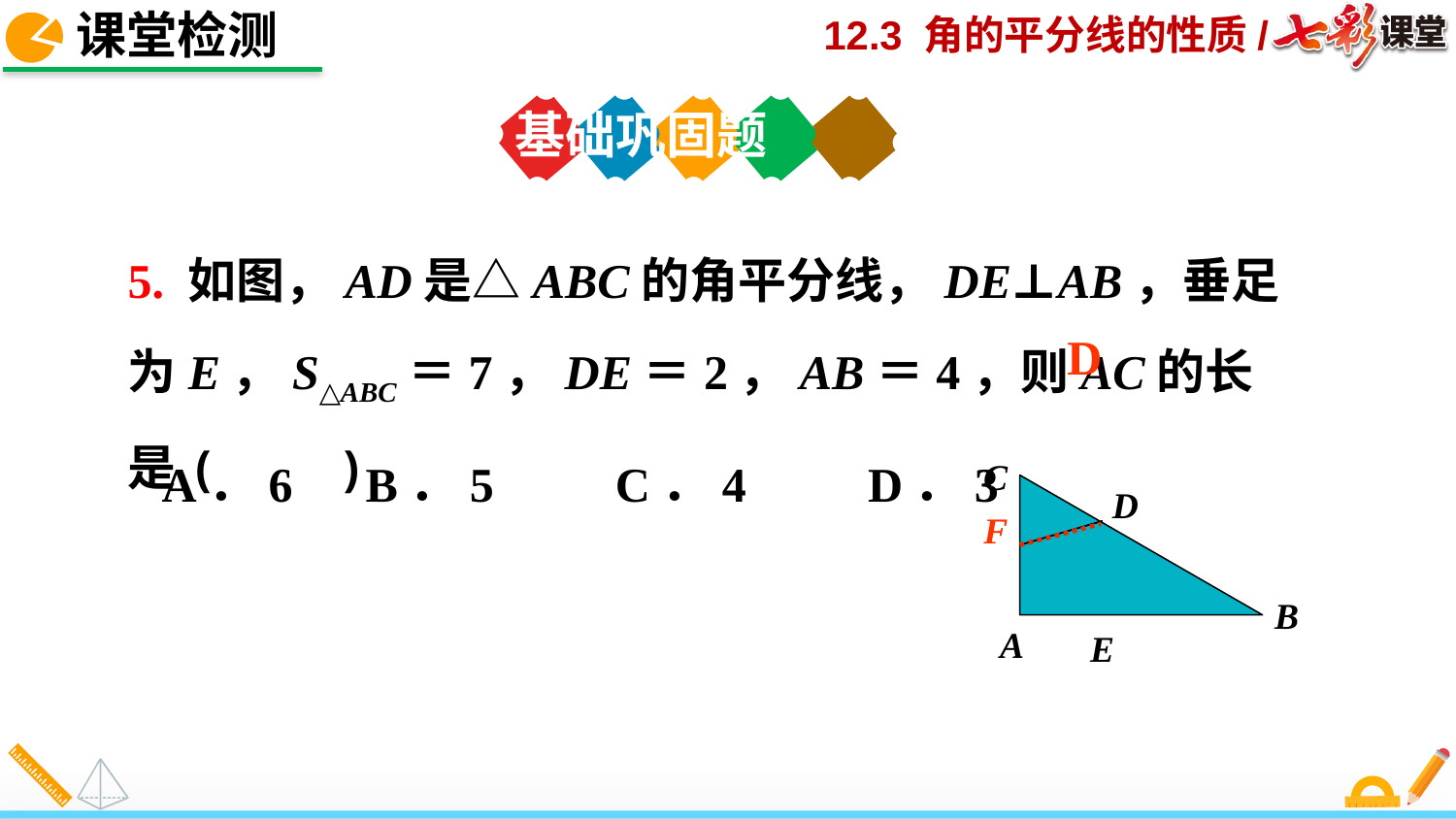

课堂检测

基础巩固题

5. 如图，AD是△ABC的角平分线，DE⊥AB，垂足为E，S△ABC＝7，DE＝2，AB＝4，则AC的长是(　　)
D
A．6      B．5          C．4          D．3
C

D
F
B
A
E